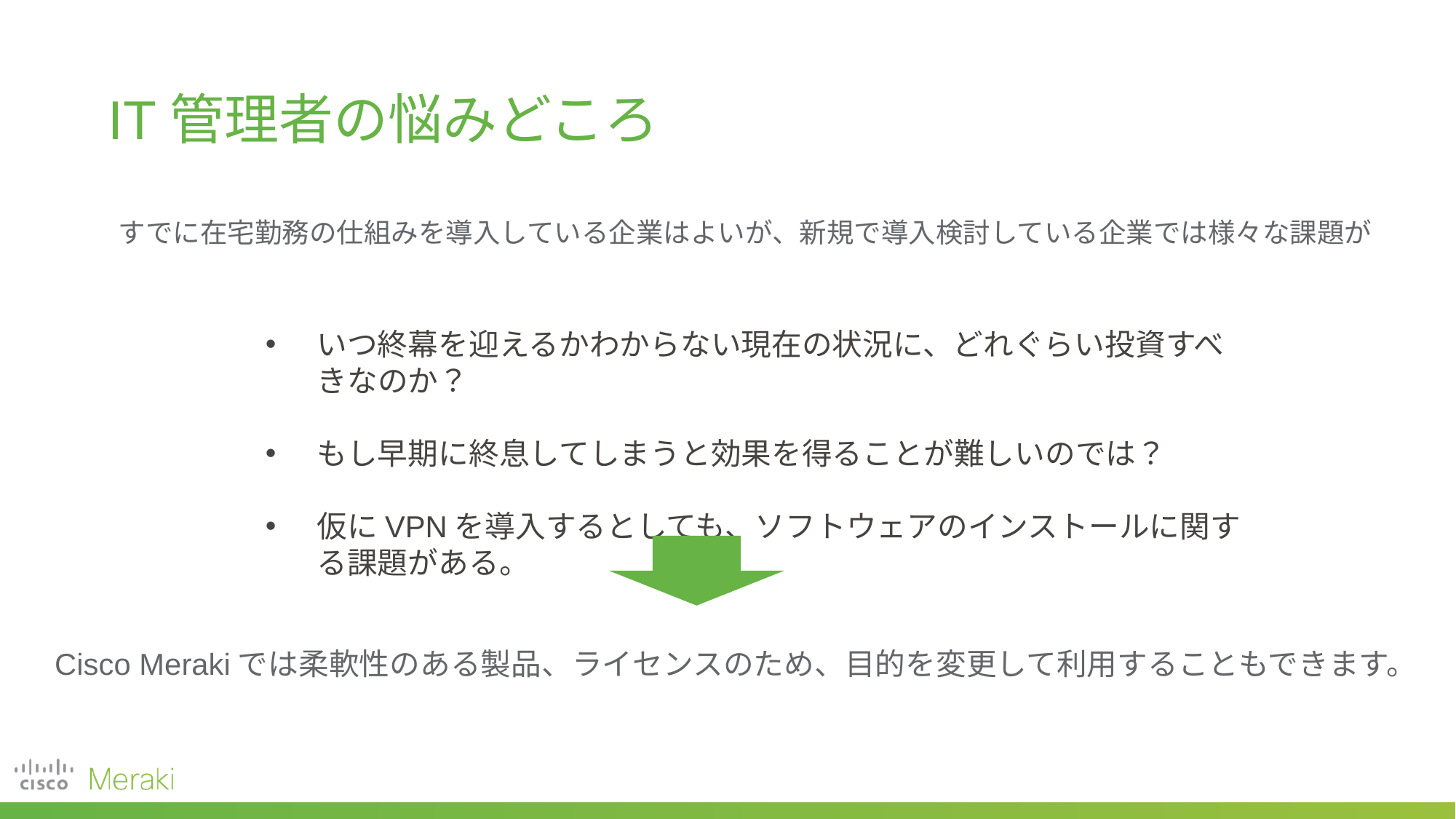

# IT管理者の悩みどころ
すでに在宅勤務の仕組みを導入している企業はよいが、新規で導入検討している企業では様々な課題が
いつ終幕を迎えるかわからない現在の状況に、どれぐらい投資すべきなのか？

もし早期に終息してしまうと効果を得ることが難しいのでは？

仮にVPNを導入するとしても、ソフトウェアのインストールに関する課題がある。

Cisco Merakiでは柔軟性のある製品、ライセンスのため、目的を変更して利用することもできます。